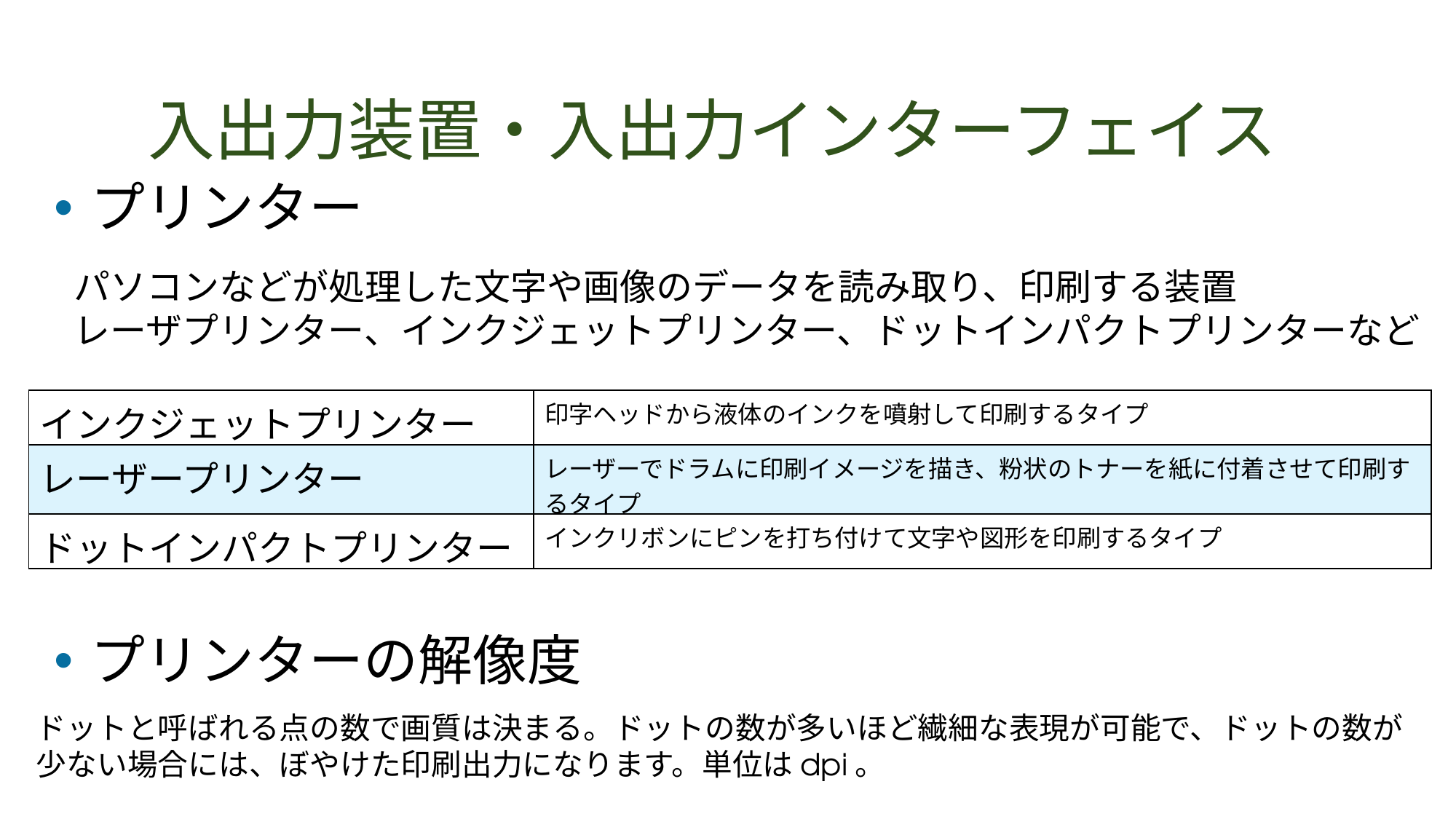

# 入出力装置・入出力インターフェイス
プリンター

プリンターの解像度

　パソコンなどが処理した文字や画像のデータを読み取り、印刷する装置
　レーザプリンター、インクジェットプリンター、ドットインパクトプリンターなど
| インクジェットプリンター | 印字ヘッドから液体のインクを噴射して印刷するタイプ |
| --- | --- |
| レーザープリンター | レーザーでドラムに印刷イメージを描き、粉状のトナーを紙に付着させて印刷するタイプ |
| ドットインパクトプリンター | インクリボンにピンを打ち付けて文字や図形を印刷するタイプ |
ドットと呼ばれる点の数で画質は決まる。ドットの数が多いほど繊細な表現が可能で、ドットの数が少ない場合には、ぼやけた印刷出力になります。単位はdpi。